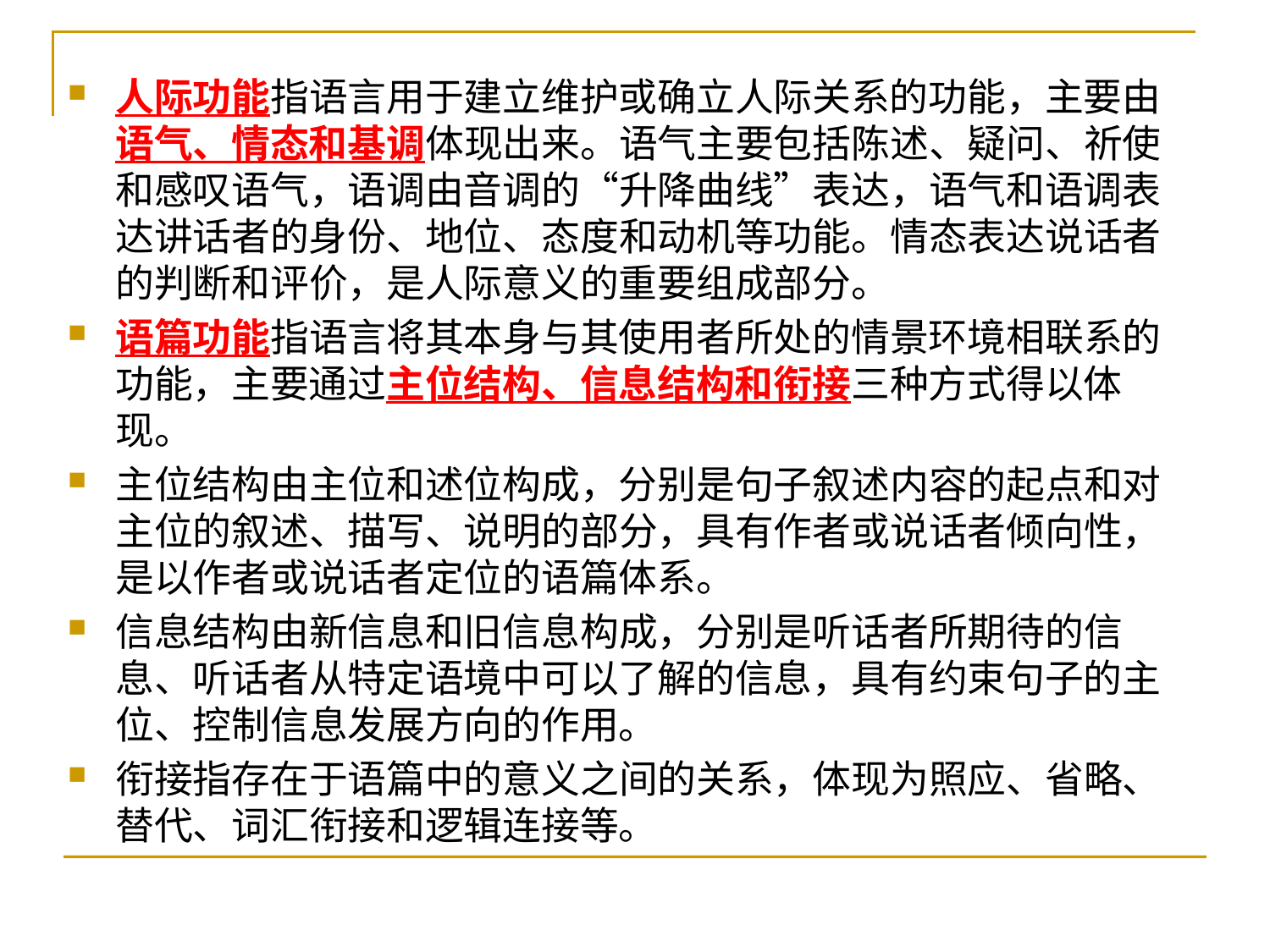

人际功能指语言用于建立维护或确立人际关系的功能，主要由语气、情态和基调体现出来。语气主要包括陈述、疑问、祈使和感叹语气，语调由音调的“升降曲线”表达，语气和语调表达讲话者的身份、地位、态度和动机等功能。情态表达说话者的判断和评价，是人际意义的重要组成部分。
语篇功能指语言将其本身与其使用者所处的情景环境相联系的功能，主要通过主位结构、信息结构和衔接三种方式得以体现。
主位结构由主位和述位构成，分别是句子叙述内容的起点和对主位的叙述、描写、说明的部分，具有作者或说话者倾向性，是以作者或说话者定位的语篇体系。
信息结构由新信息和旧信息构成，分别是听话者所期待的信息、听话者从特定语境中可以了解的信息，具有约束句子的主位、控制信息发展方向的作用。
衔接指存在于语篇中的意义之间的关系，体现为照应、省略、替代、词汇衔接和逻辑连接等。